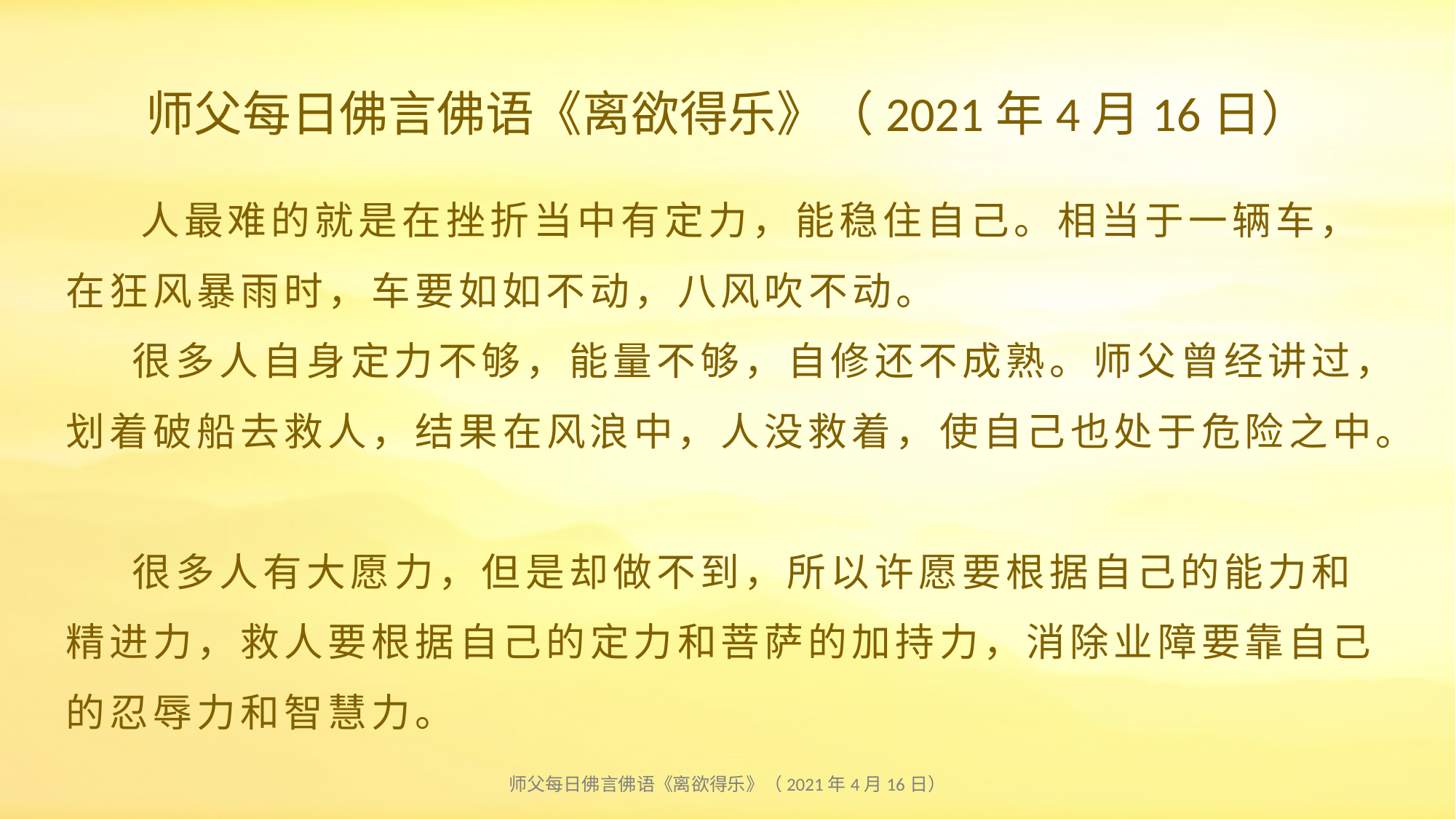

师父每日佛言佛语《离欲得乐》（2021年4月16日）
# 人最难的就是在挫折当中有定力，能稳住自己。相当于一辆车，在狂风暴雨时，车要如如不动，八风吹不动。 很多人自身定力不够，能量不够，自修还不成熟。师父曾经讲过，划着破船去救人，结果在风浪中，人没救着，使自己也处于危险之中。 很多人有大愿力，但是却做不到，所以许愿要根据自己的能力和精进力，救人要根据自己的定力和菩萨的加持力，消除业障要靠自己的忍辱力和智慧力。
师父每日佛言佛语《离欲得乐》（2021年4月16日）